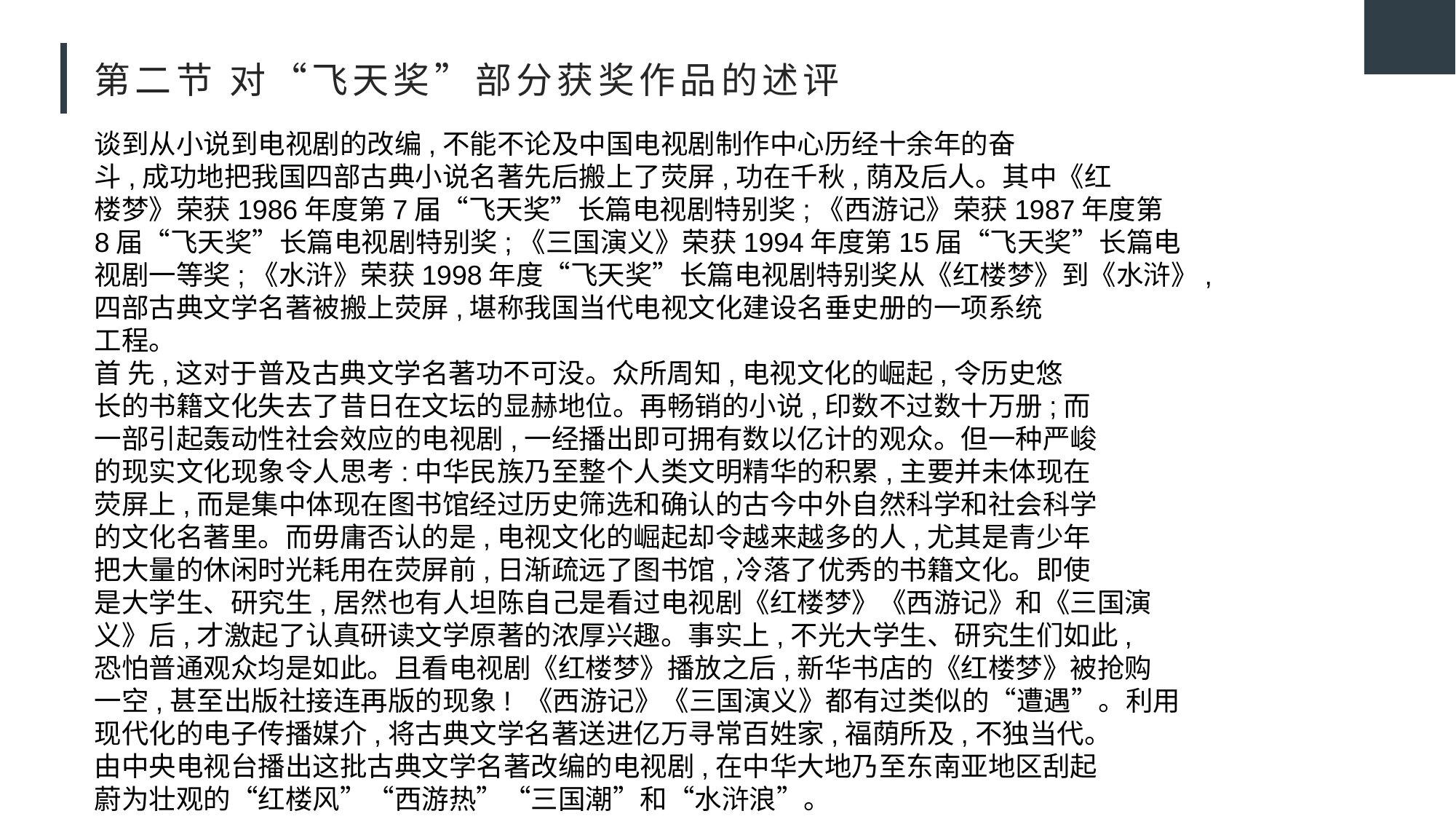

# 第二节 对“飞天奖”部分获奖作品的述评
谈到从小说到电视剧的改编,不能不论及中国电视剧制作中心历经十余年的奋
斗,成功地把我国四部古典小说名著先后搬上了荧屏,功在千秋,荫及后人。其中《红
楼梦》荣获1986年度第7届“飞天奖”长篇电视剧特别奖;《西游记》荣获1987年度第
8届“飞天奖”长篇电视剧特别奖;《三国演义》荣获1994年度第15届“飞天奖”长篇电
视剧一等奖;《水浒》荣获1998年度“飞天奖”长篇电视剧特别奖从《红楼梦》到《水浒》,
四部古典文学名著被搬上荧屏,堪称我国当代电视文化建设名垂史册的一项系统
工程。
首 先,这对于普及古典文学名著功不可没。众所周知,电视文化的崛起,令历史悠
长的书籍文化失去了昔日在文坛的显赫地位。再畅销的小说,印数不过数十万册;而
一部引起轰动性社会效应的电视剧,一经播出即可拥有数以亿计的观众。但一种严峻
的现实文化现象令人思考:中华民族乃至整个人类文明精华的积累,主要并未体现在
荧屏上,而是集中体现在图书馆经过历史筛选和确认的古今中外自然科学和社会科学
的文化名著里。而毋庸否认的是,电视文化的崛起却令越来越多的人,尤其是青少年
把大量的休闲时光耗用在荧屏前,日渐疏远了图书馆,冷落了优秀的书籍文化。即使
是大学生、研究生,居然也有人坦陈自己是看过电视剧《红楼梦》《西游记》和《三国演
义》后,才激起了认真研读文学原著的浓厚兴趣。事实上,不光大学生、研究生们如此,
恐怕普通观众均是如此。且看电视剧《红楼梦》播放之后,新华书店的《红楼梦》被抢购
一空,甚至出版社接连再版的现象! 《西游记》《三国演义》都有过类似的“遭遇”。利用
现代化的电子传播媒介,将古典文学名著送进亿万寻常百姓家,福荫所及,不独当代。
由中央电视台播出这批古典文学名著改编的电视剧,在中华大地乃至东南亚地区刮起
蔚为壮观的“红楼风”“西游热”“三国潮”和“水浒浪”。